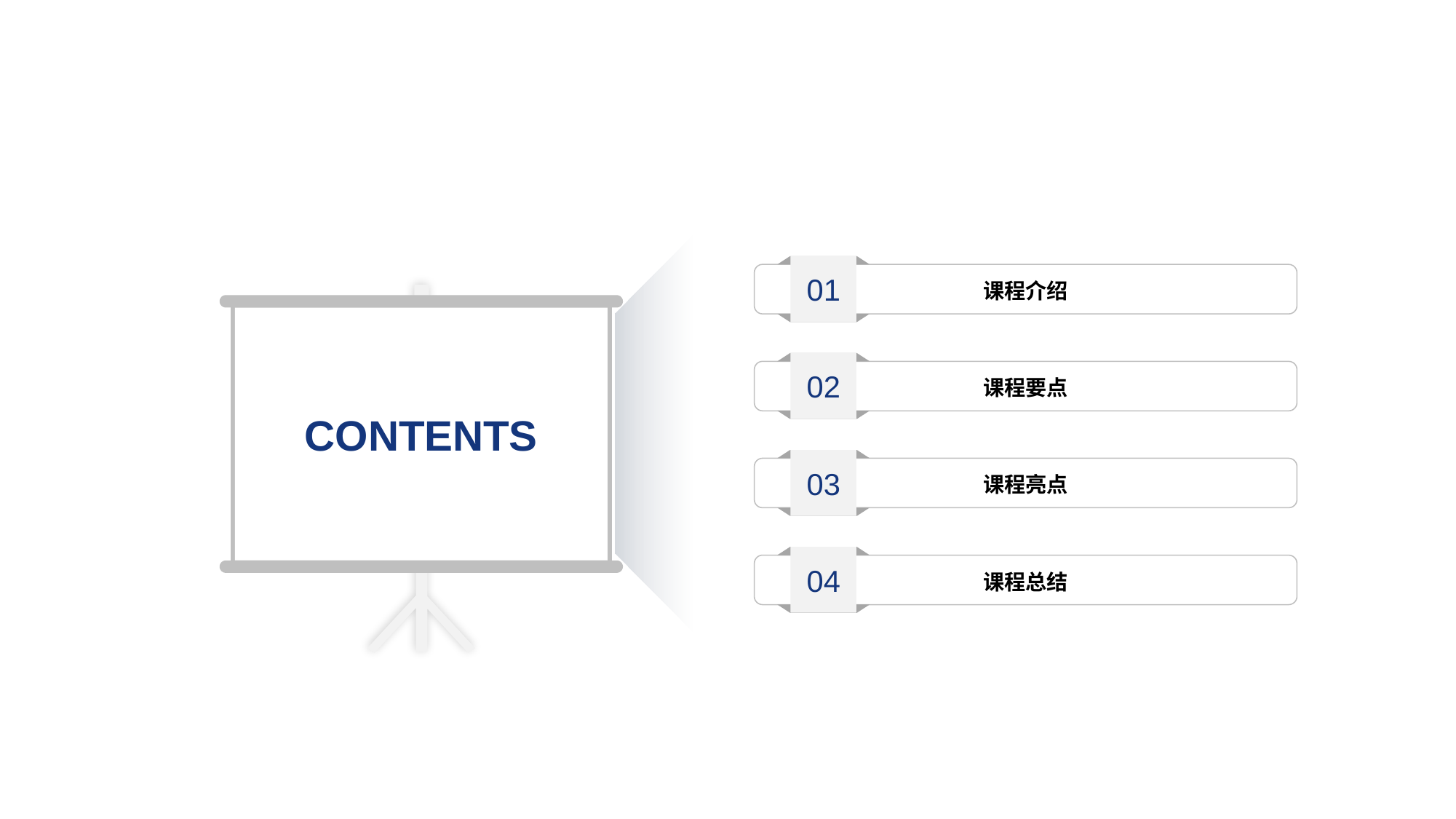

01
课程介绍

02
课程要点

CONTENTS

03
课程亮点

04
课程总结